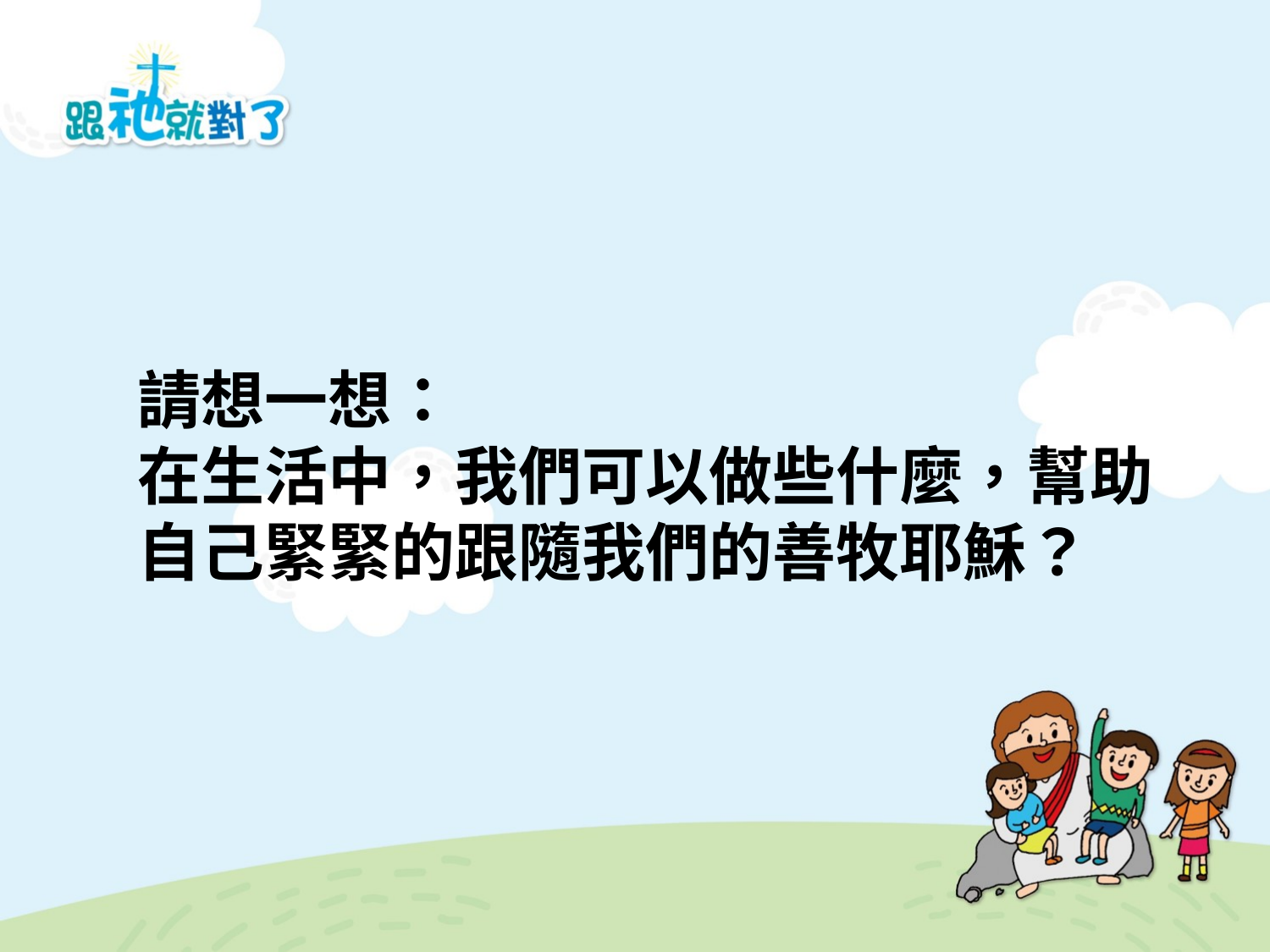

請想一想：
在生活中，我們可以做些什麼，幫助自己緊緊的跟隨我們的善牧耶穌？